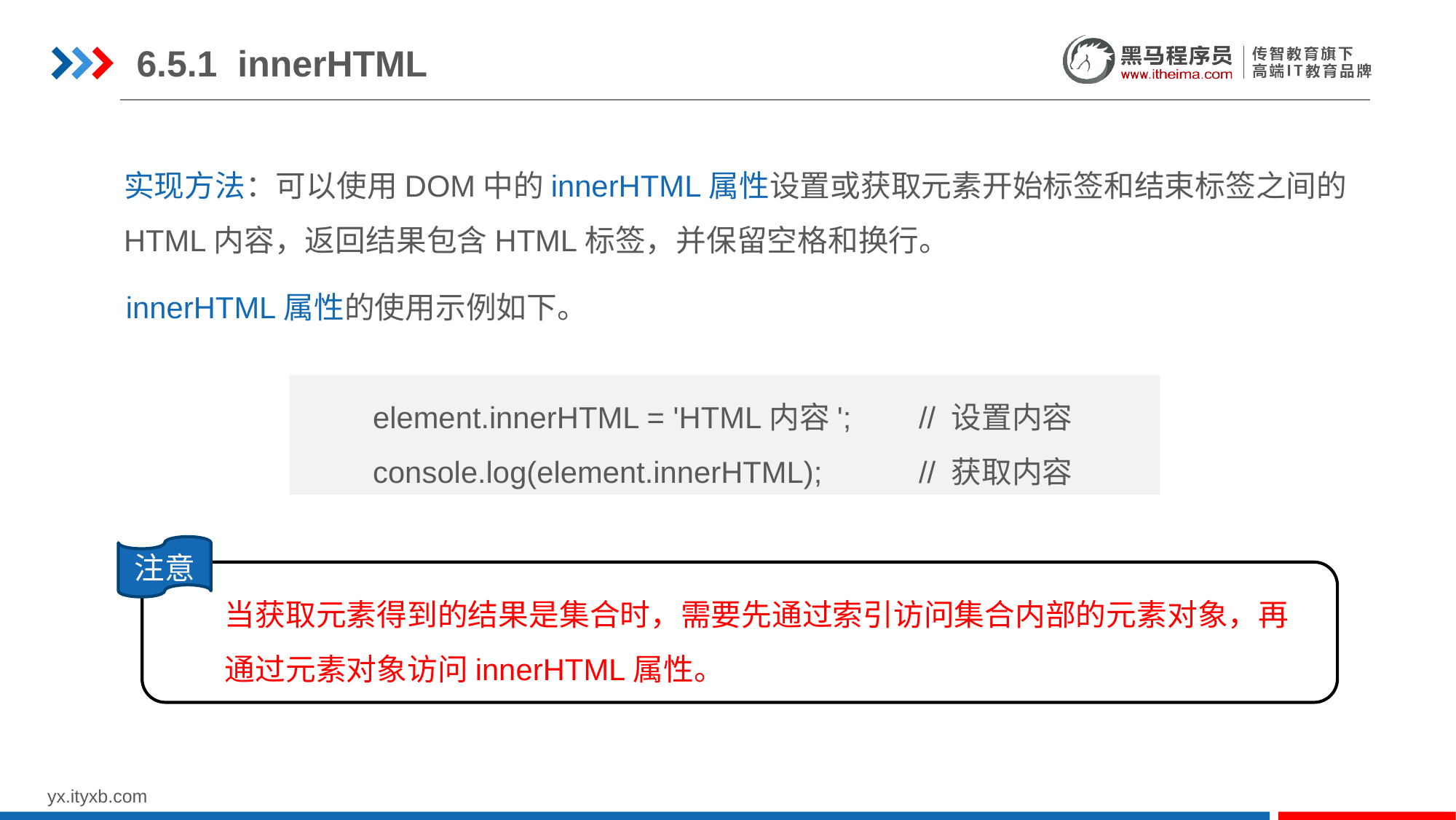

6.5.1  innerHTML
实现方法：可以使用DOM中的innerHTML属性设置或获取元素开始标签和结束标签之间的HTML内容，返回结果包含HTML标签，并保留空格和换行。
innerHTML属性的使用示例如下。
element.innerHTML = 'HTML内容'; 	// 设置内容
console.log(element.innerHTML); 	// 获取内容
注意

当获取元素得到的结果是集合时，需要先通过索引访问集合内部的元素对象，再通过元素对象访问innerHTML属性。